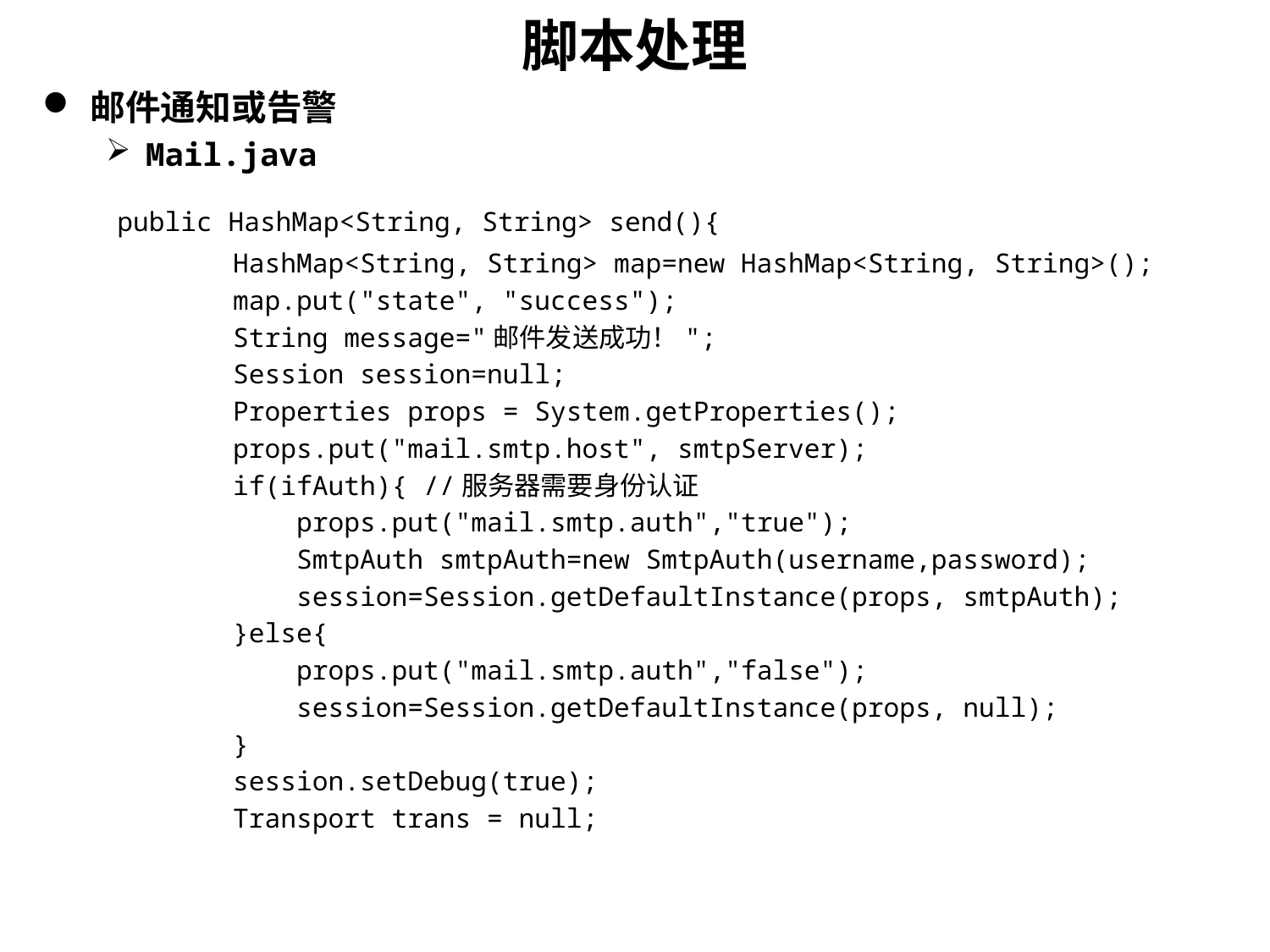

# 脚本处理
邮件通知或告警
Mail.java
 public HashMap<String, String> send(){
        HashMap<String, String> map=new HashMap<String, String>();
        map.put("state", "success");
        String message="邮件发送成功！";
        Session session=null;
        Properties props = System.getProperties();
        props.put("mail.smtp.host", smtpServer);
        if(ifAuth){ //服务器需要身份认证
            props.put("mail.smtp.auth","true");
            SmtpAuth smtpAuth=new SmtpAuth(username,password);
            session=Session.getDefaultInstance(props, smtpAuth);
        }else{
            props.put("mail.smtp.auth","false");
            session=Session.getDefaultInstance(props, null);
        }
        session.setDebug(true);
        Transport trans = null;